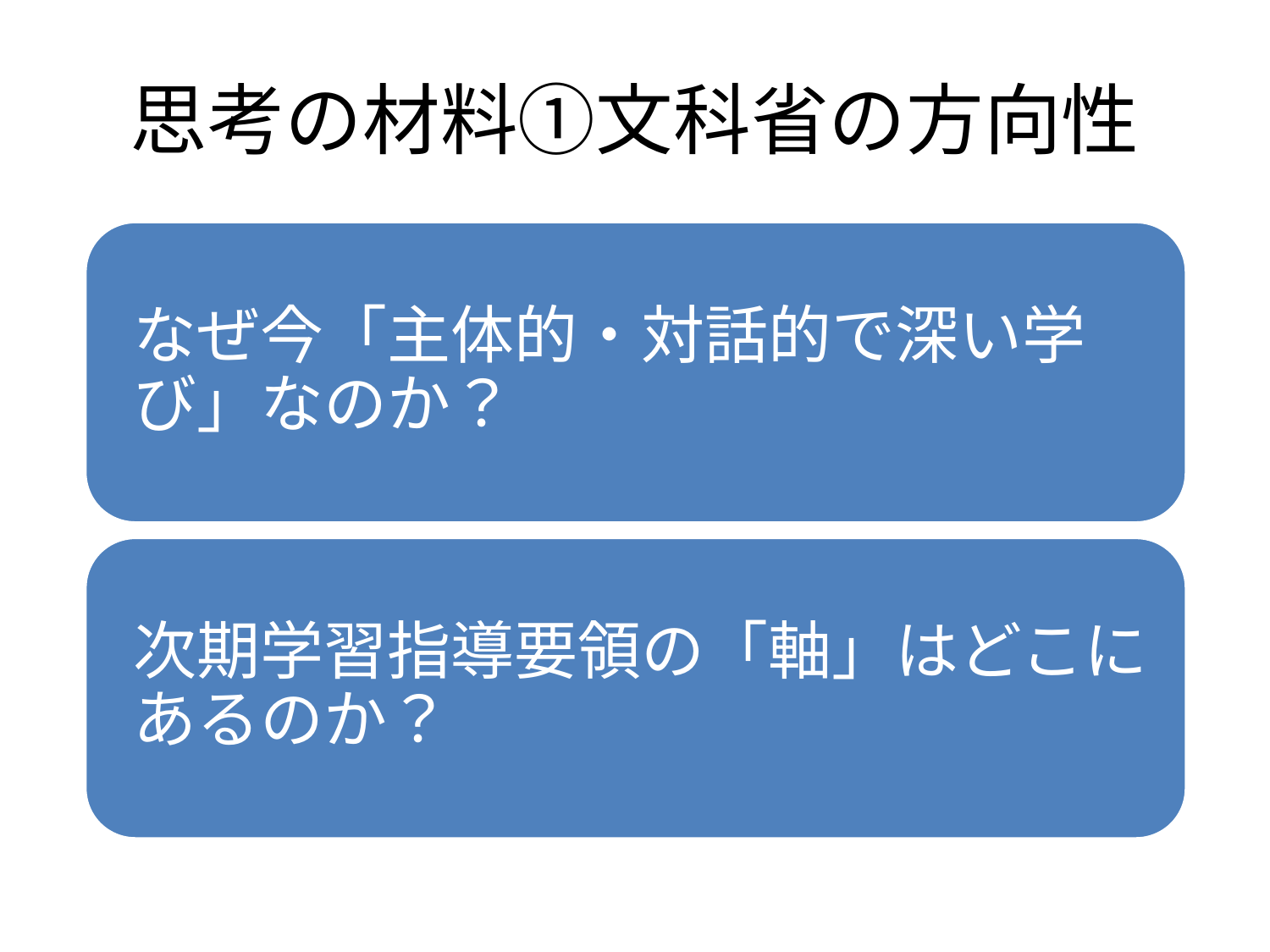

# 思考の材料①文科省の方向性
なぜ今「主体的・対話的で深い学び」なのか？
次期学習指導要領の「軸」はどこにあるのか？